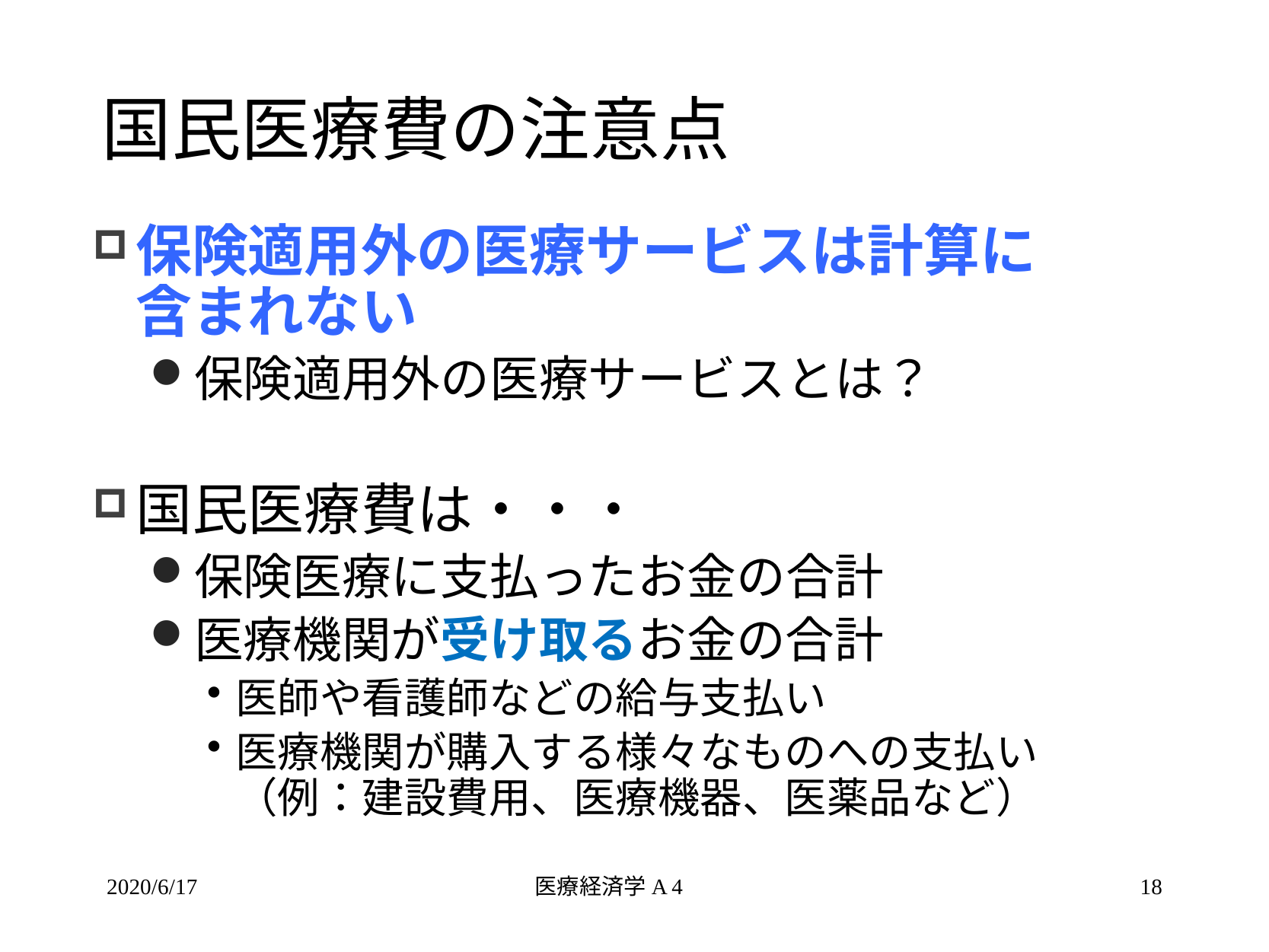

# 国民医療費の注意点
保険適用外の医療サービスは計算に
含まれない
保険適用外の医療サービスとは？

国民医療費は・・・
保険医療に支払ったお金の合計
医療機関が受け取るお金の合計
医師や看護師などの給与支払い
医療機関が購入する様々なものへの支払い
（例：建設費用、医療機器、医薬品など）
2020/6/17
医療経済学A 4
18